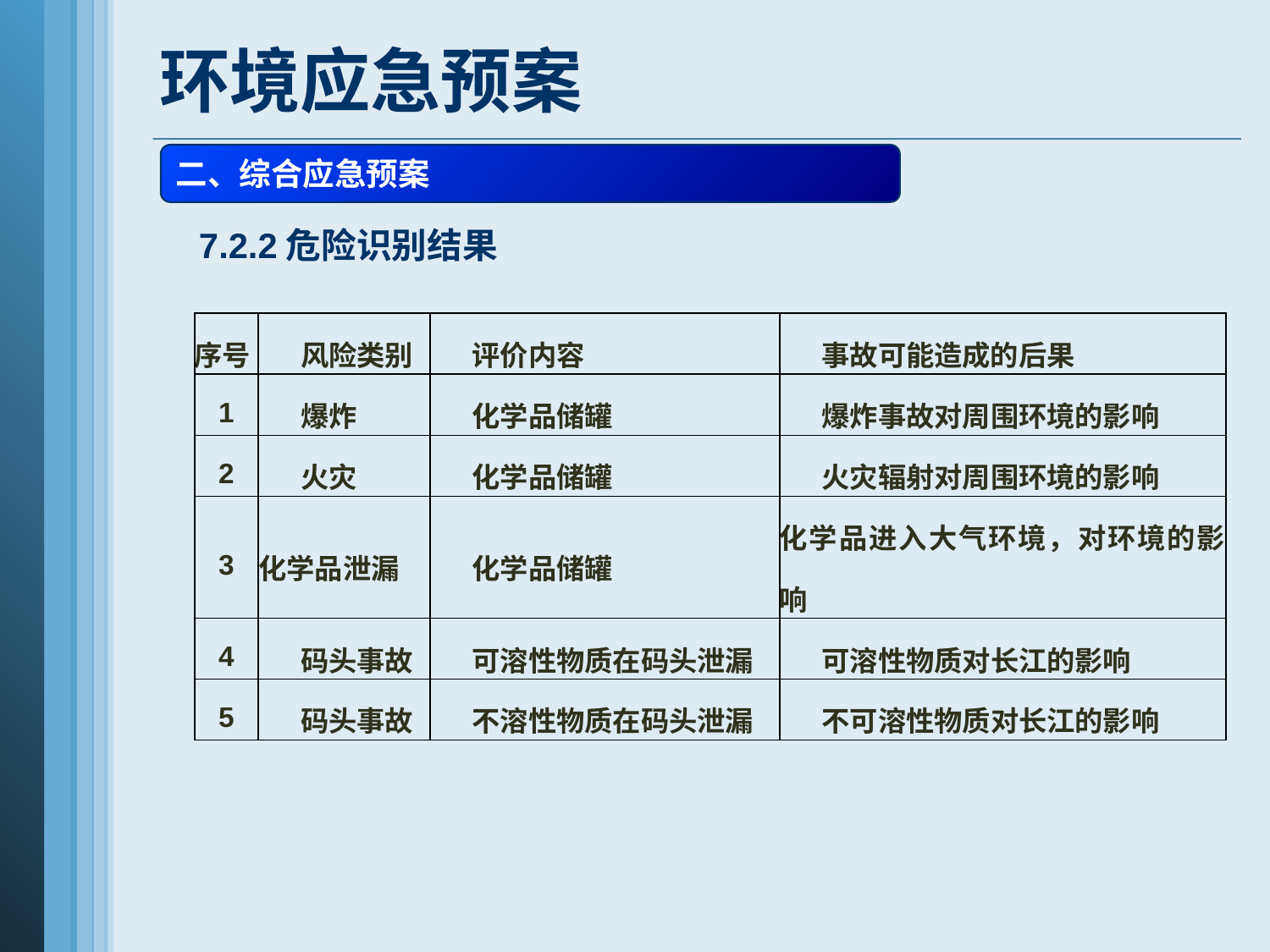

# 环境应急预案
二、综合应急预案
7.2.2危险识别结果

| 序号 | 风险类别 | 评价内容 | 事故可能造成的后果 |
| --- | --- | --- | --- |
| 1 | 爆炸 | 化学品储罐 | 爆炸事故对周围环境的影响 |
| 2 | 火灾 | 化学品储罐 | 火灾辐射对周围环境的影响 |
| 3 | 化学品泄漏 | 化学品储罐 | 化学品进入大气环境，对环境的影响 |
| 4 | 码头事故 | 可溶性物质在码头泄漏 | 可溶性物质对长江的影响 |
| 5 | 码头事故 | 不溶性物质在码头泄漏 | 不可溶性物质对长江的影响 |